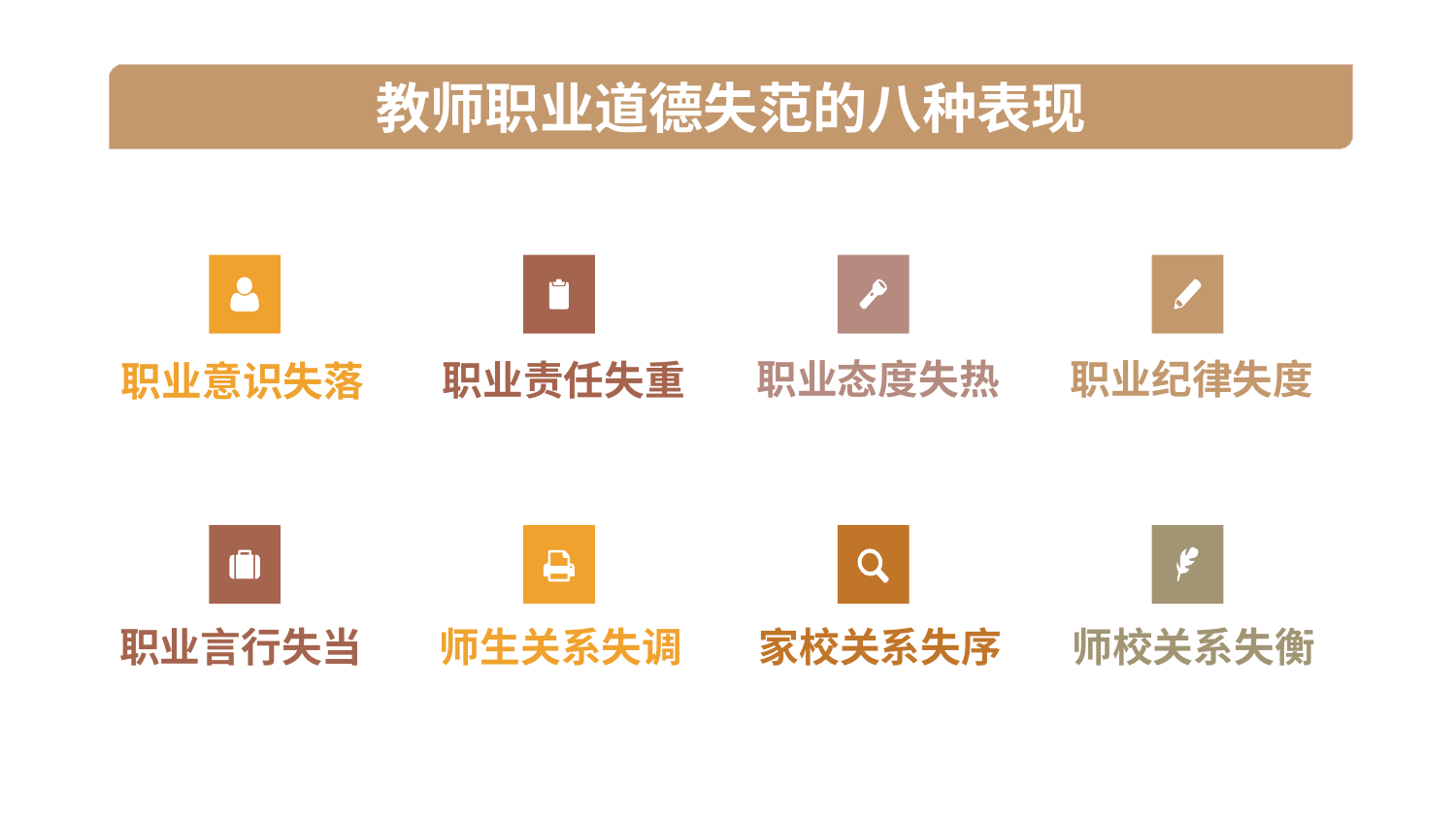

教师职业道德失范的八种表现

职业态度失热
职业纪律失度
职业责任失重
职业意识失落

职业言行失当
师校关系失衡
师生关系失调
家校关系失序